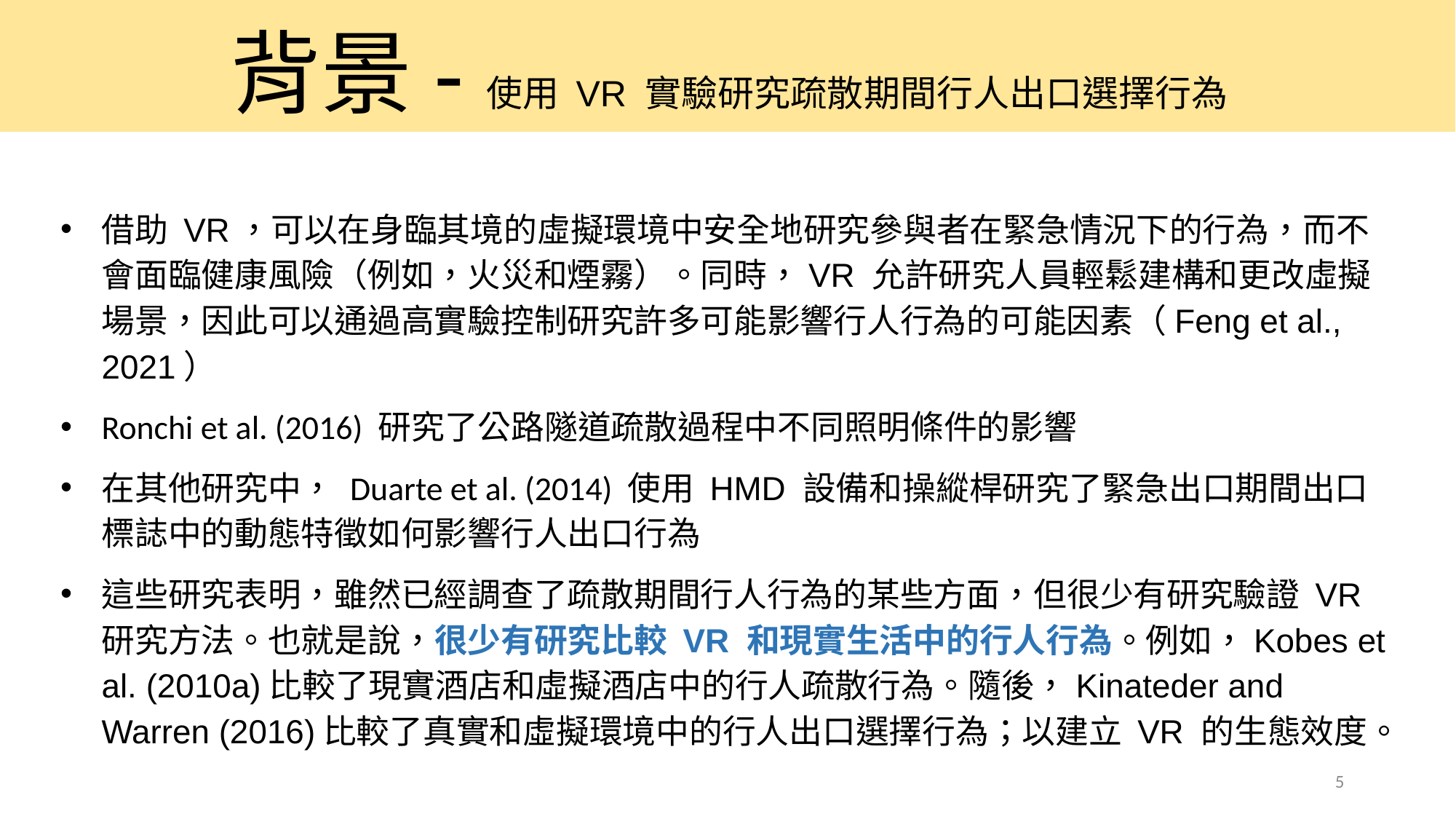

# 背景-使用 VR 實驗研究疏散期間行人出口選擇行為
借助 VR，可以在身臨其境的虛擬環境中安全地研究參與者在緊急情況下的行為，而不會面臨健康風險（例如，火災和煙霧）。同時，VR 允許研究人員輕鬆建構和更改虛擬場景，因此可以通過高實驗控制研究許多可能影響行人行為的可能因素（Feng et al., 2021）
Ronchi et al. (2016) 研究了公路隧道疏散過程中不同照明條件的影響
在其他研究中， Duarte et al. (2014) 使用 HMD 設備和操縱桿研究了緊急出口期間出口標誌中的動態特徵如何影響行人出口行為
這些研究表明，雖然已經調查了疏散期間行人行為的某些方面，但很少有研究驗證 VR 研究方法。也就是說，很少有研究比較 VR 和現實生活中的行人行為。例如，Kobes et al. (2010a)比較了現實酒店和虛擬酒店中的行人疏散行為。隨後，Kinateder and Warren (2016)比較了真實和虛擬環境中的行人出口選擇行為；以建立 VR 的生態效度。
5